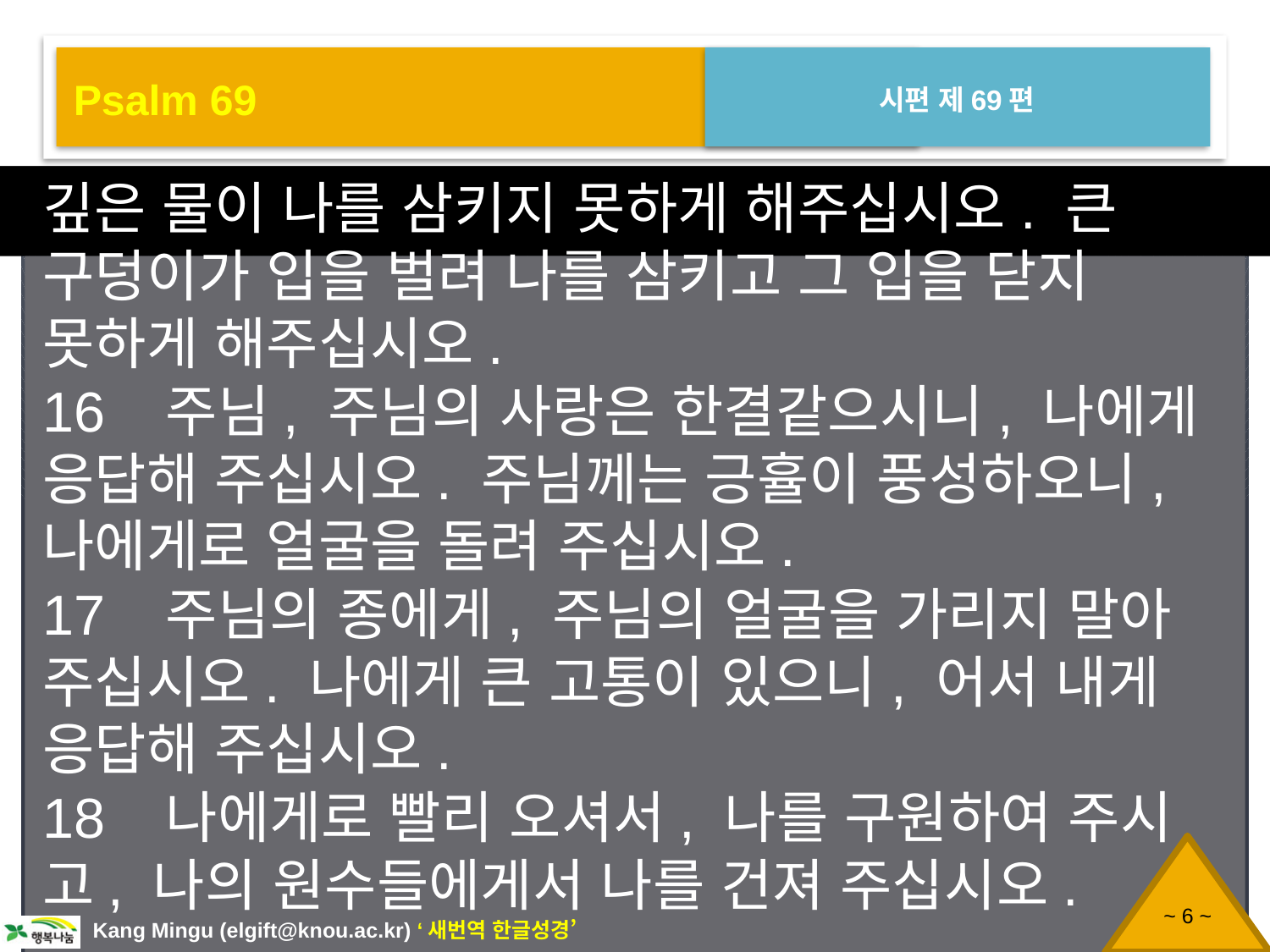

Psalm 69
시편 제69편
깊은 물이 나를 삼키지 못하게 해주십시오. 큰 구덩이가 입을 벌려 나를 삼키고 그 입을 닫지 못하게 해주십시오.
16   주님, 주님의 사랑은 한결같으시니, 나에게 응답해 주십시오. 주님께는 긍휼이 풍성하오니, 나에게로 얼굴을 돌려 주십시오.
17   주님의 종에게, 주님의 얼굴을 가리지 말아 주십시오. 나에게 큰 고통이 있으니, 어서 내게 응답해 주십시오.
18   나에게로 빨리 오셔서, 나를 구원하여 주시고, 나의 원수들에게서 나를 건져 주십시오.